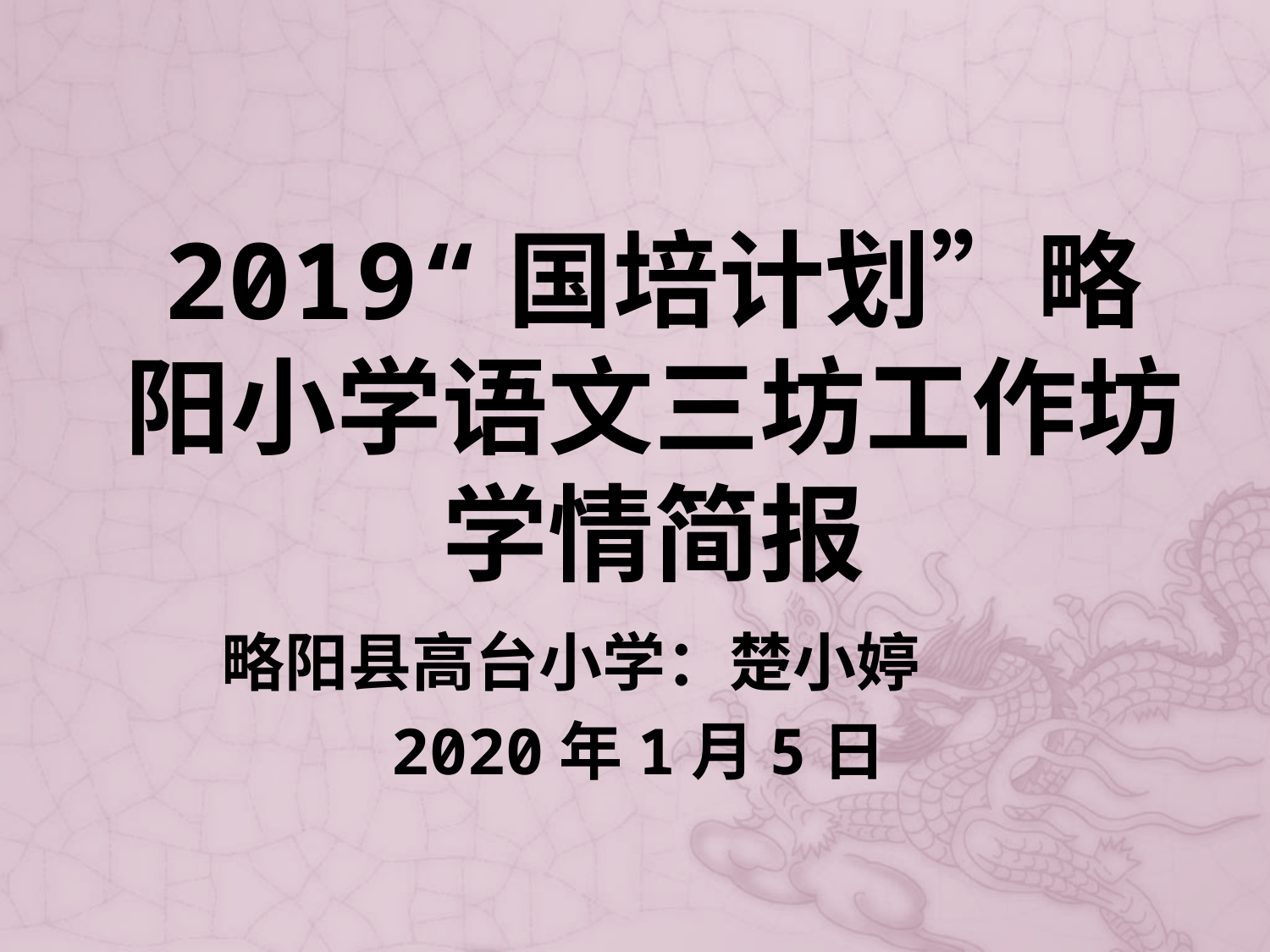

2019“国培计划”略阳小学语文三坊工作坊学情简报
   略阳县高台小学：楚小婷
      2020年1月5日